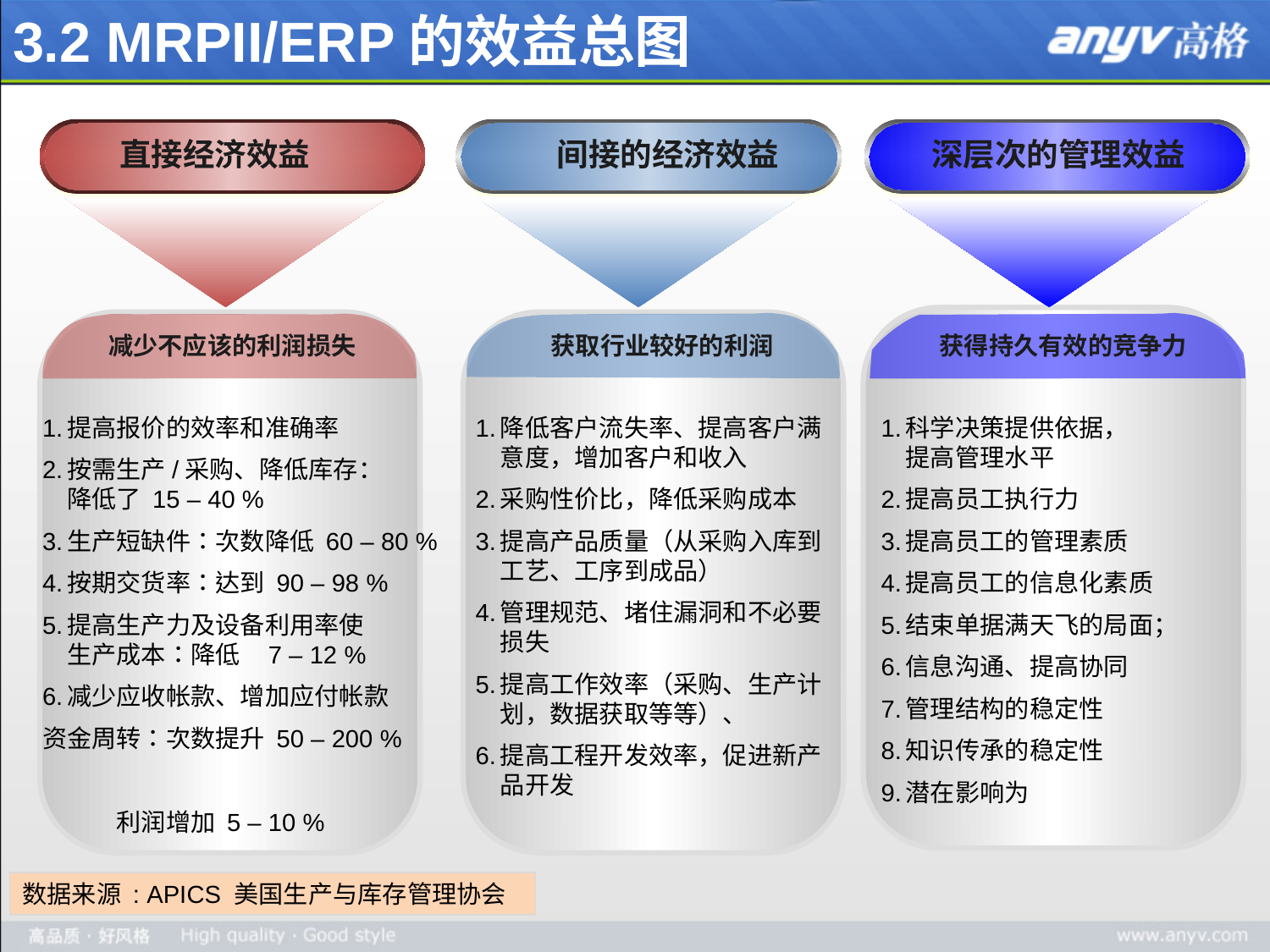

# 3.2 MRPII/ERP的效益总图

直接经济效益
间接的经济效益
深层次的管理效益

减少不应该的利润损失
获取行业较好的利润
获得持久有效的竞争力

提高报价的效率和准确率
按需生产/采购、降低库存：
降低了 15 – 40 %
生产短缺件：次数降低 60 – 80 %
按期交货率：达到 90 – 98 %
提高生产力及设备利用率使
生产成本：降低    7 – 12 %
减少应收帐款、增加应付帐款
资金周转：次数提升 50 – 200 %

　　　利润增加 5 – 10 %

降低客户流失率、提高客户满意度，增加客户和收入
采购性价比，降低采购成本
提高产品质量（从采购入库到工艺、工序到成品）
管理规范、堵住漏洞和不必要损失
提高工作效率（采购、生产计划，数据获取等等）、
提高工程开发效率，促进新产品开发

科学决策提供依据，
提高管理水平
提高员工执行力
提高员工的管理素质
提高员工的信息化素质
结束单据满天飞的局面；
信息沟通、提高协同
管理结构的稳定性
知识传承的稳定性
潜在影响为

数据来源 : APICS 美国生产与库存管理协会